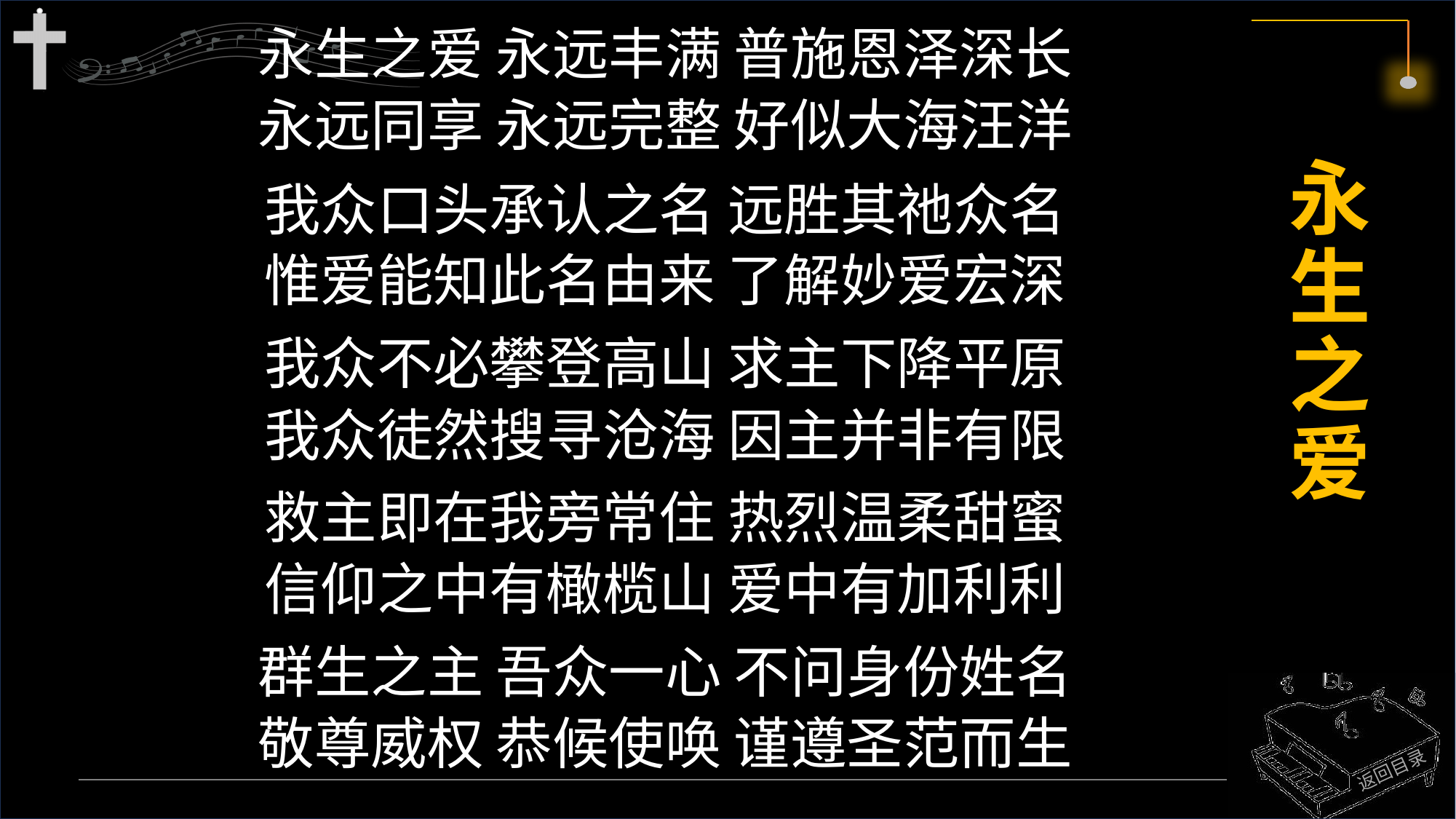

永生之爱 永远丰满 普施恩泽深长
永远同享 永远完整 好似大海汪洋

我众口头承认之名 远胜其祂众名
惟爱能知此名由来 了解妙爱宏深

我众不必攀登高山 求主下降平原
我众徒然搜寻沧海 因主并非有限

救主即在我旁常住 热烈温柔甜蜜
信仰之中有橄榄山 爱中有加利利

群生之主 吾众一心 不问身份姓名
敬尊威权 恭候使唤 谨遵圣范而生
# 永生之爱